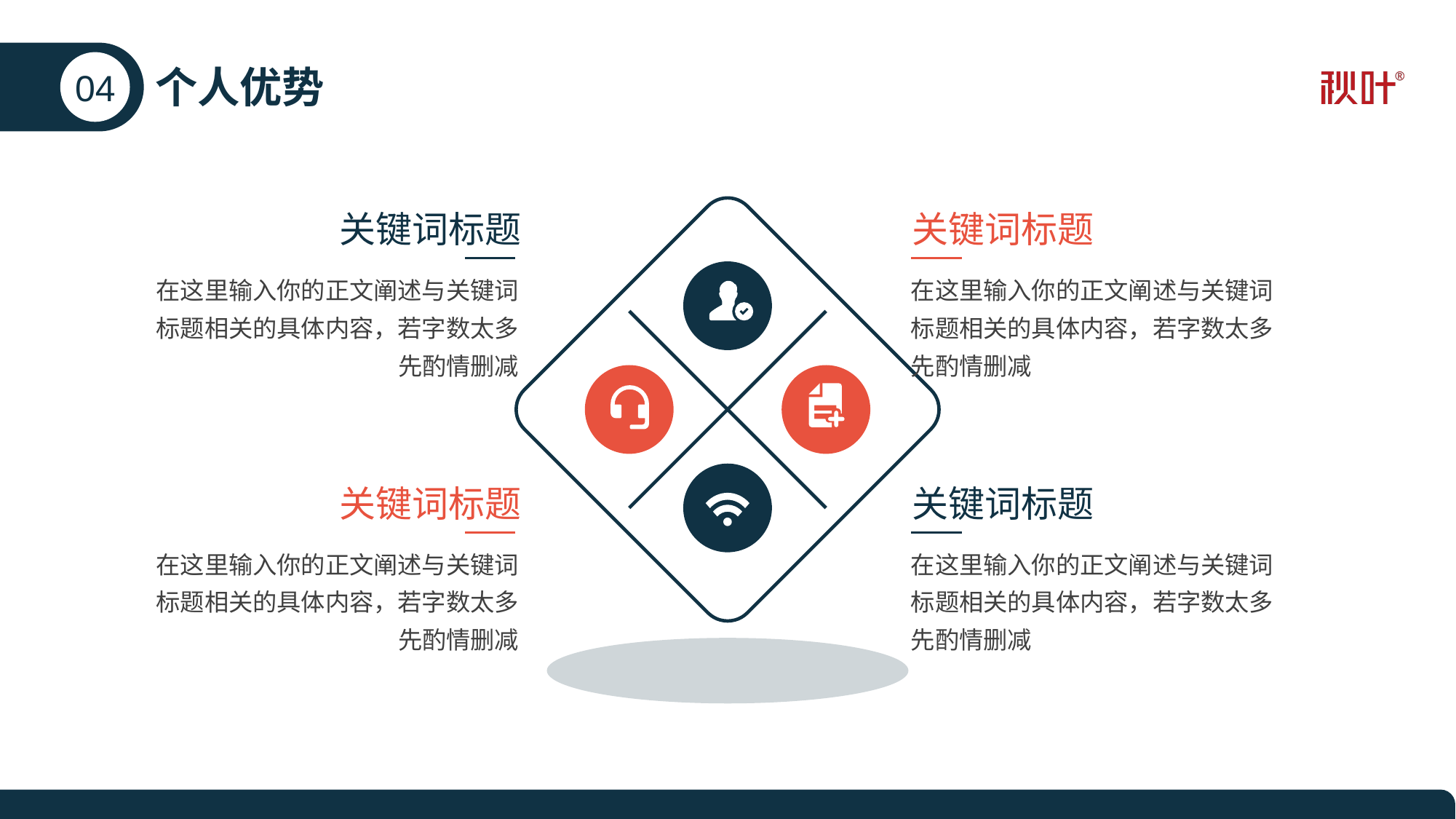

04
# 个人优势
关键词标题
关键词标题

在这里输入你的正文阐述与关键词标题相关的具体内容，若字数太多先酌情删减
在这里输入你的正文阐述与关键词标题相关的具体内容，若字数太多先酌情删减

关键词标题
关键词标题

在这里输入你的正文阐述与关键词标题相关的具体内容，若字数太多先酌情删减
在这里输入你的正文阐述与关键词标题相关的具体内容，若字数太多先酌情删减